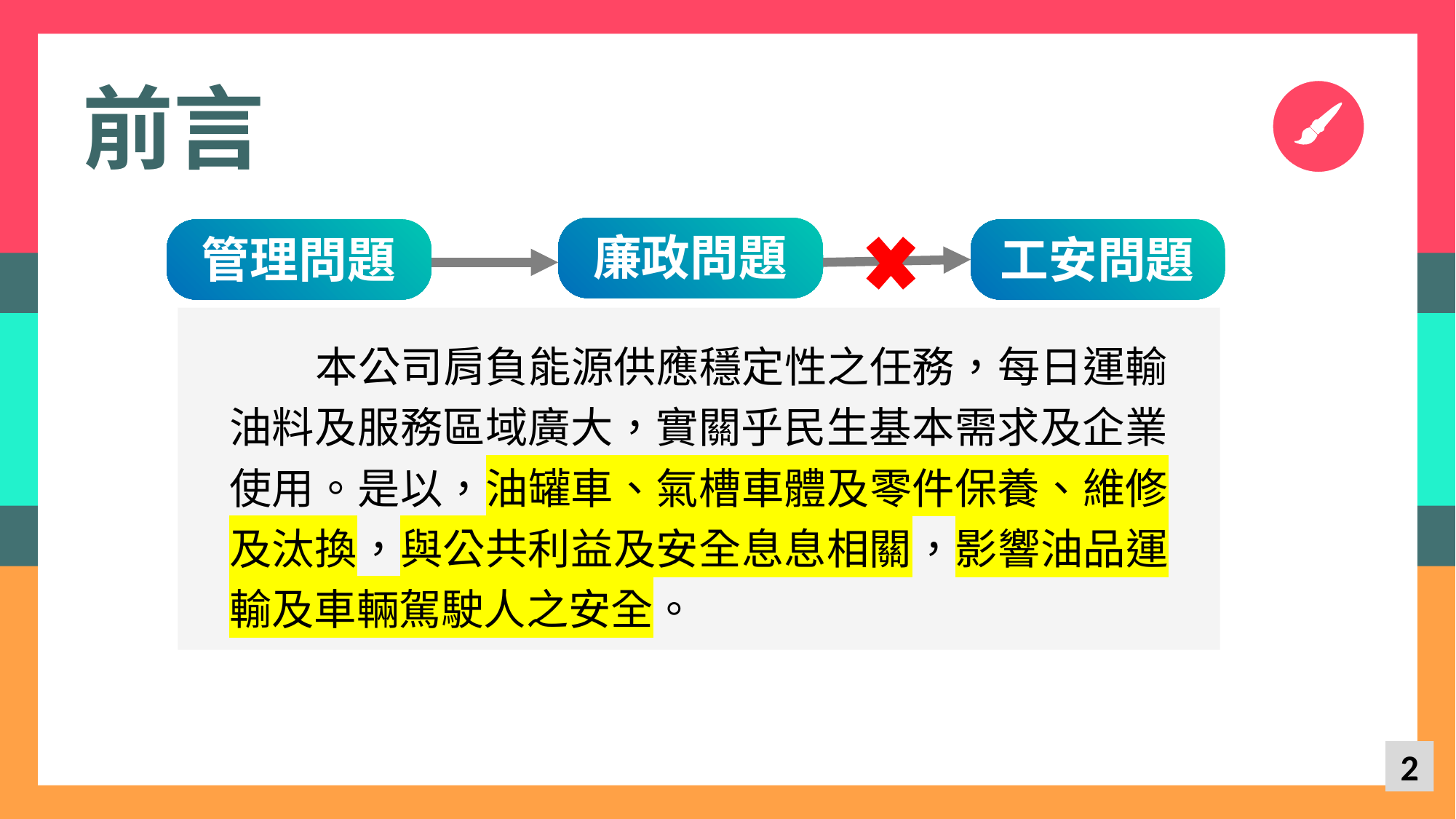

前言

廉政問題

管理問題

工安問題

本公司肩負能源供應穩定性之任務，每日運輸油料及服務區域廣大，實關乎民生基本需求及企業使用。是以，油罐車、氣槽車體及零件保養、維修及汰換，與公共利益及安全息息相關，影響油品運輸及車輛駕駛人之安全。

2